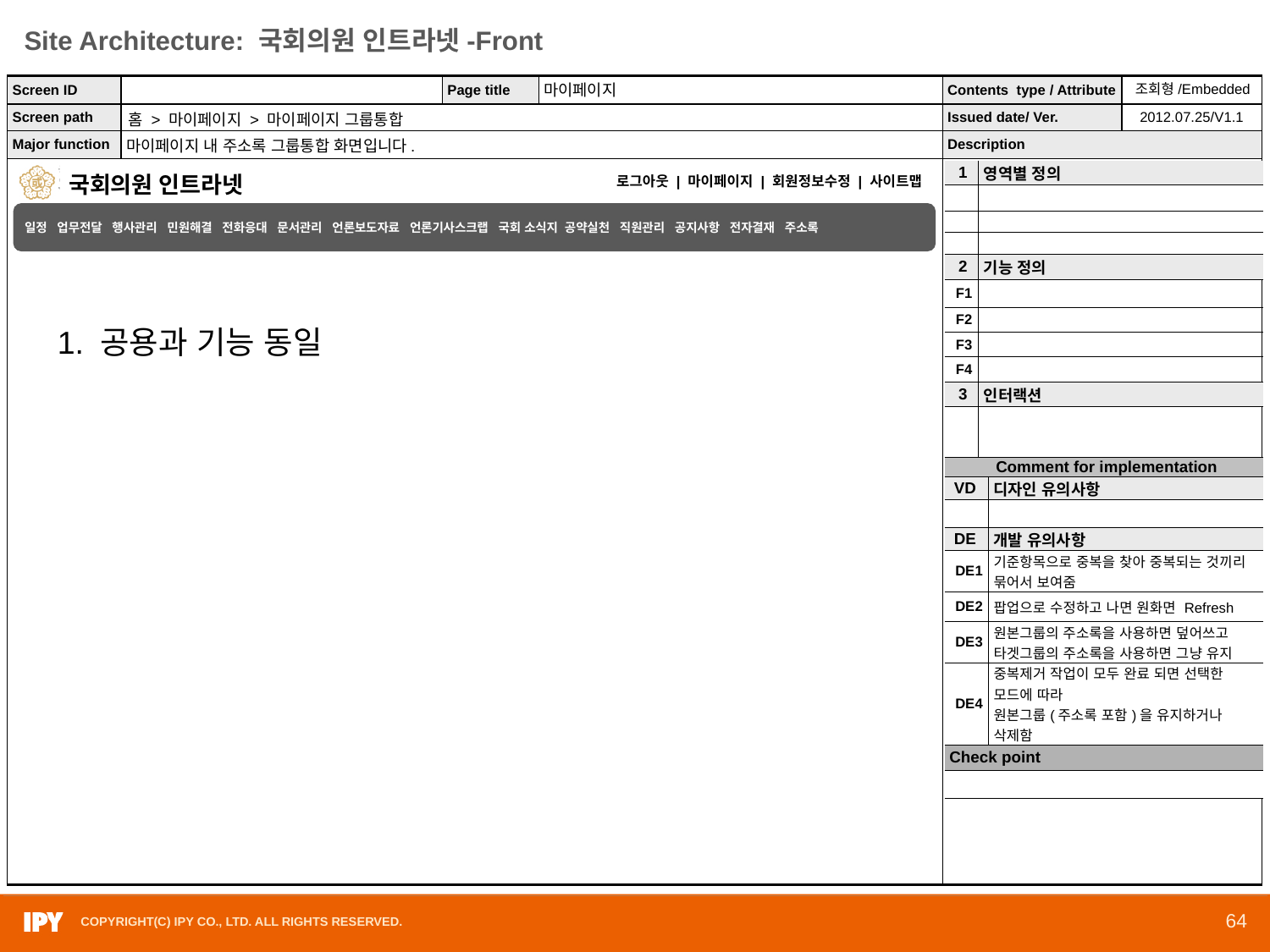

마이페이지
조회형/Embedded
홈 > 마이페이지 > 마이페이지 그룹통합
마이페이지 내 주소록 그룹통합 화면입니다.
| 1 | 영역별 정의 |  |
| --- | --- | --- |
|  |  |  |
|  |  |  |
|  |  |  |
| 2 | 기능 정의 |  |
| F1 |  |  |
| F2 |  |  |
| F3 |  |  |
| F4 |  |  |
| 3 | 인터랙션 |  |
|  |  |  |
| Comment for implementation |  |  |
| VD |  | 디자인 유의사항 |
|  |  |  |
| DE |  | 개발 유의사항 |
| DE1 |  | 기준항목으로 중복을 찾아 중복되는 것끼리 묶어서 보여줌 |
| DE2 |  | 팝업으로 수정하고 나면 원화면 Refresh |
| DE3 |  | 원본그룹의 주소록을 사용하면 덮어쓰고 타겟그룹의 주소록을 사용하면 그냥 유지 |
| DE4 |  | 중복제거 작업이 모두 완료 되면 선택한 모드에 따라 원본그룹(주소록 포함)을 유지하거나 삭제함 |
| Check point |  |  |
|  |  |  |
일정   업무전달   행사관리   민원해결   전화응대   문서관리   언론보도자료   언론기사스크랩   국회 소식지  공약실천   직원관리   공지사항   전자결재   주소록
1. 공용과 기능 동일
64